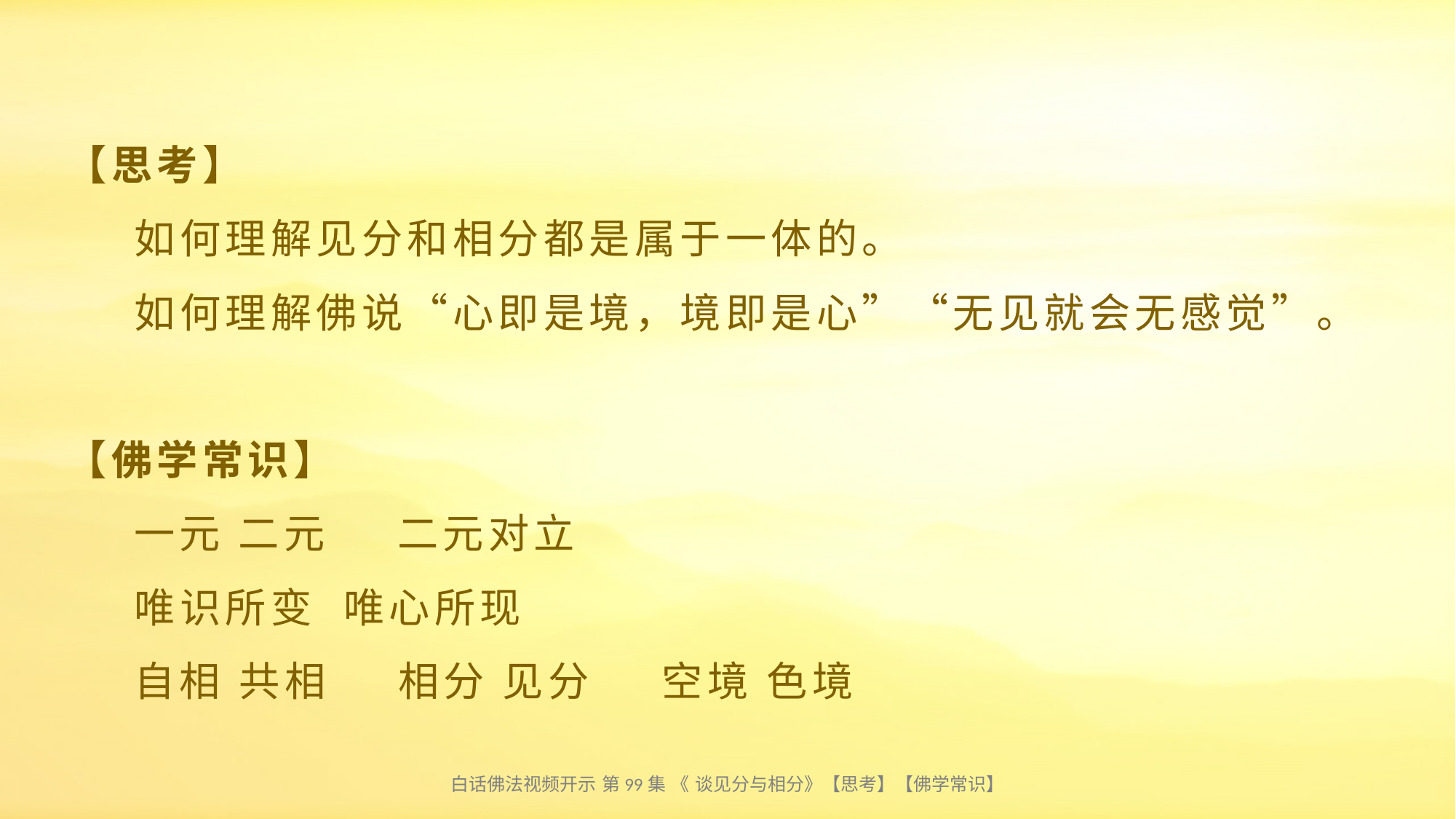

# 【思考】 如何理解见分和相分都是属于一体的。 如何理解佛说“心即是境，境即是心”“无见就会无感觉”。 【佛学常识】 一元 二元     二元对立 唯识所变  唯心所现 自相 共相     相分 见分     空境 色境
白话佛法视频开示 第99集 《 谈见分与相分》【思考】【佛学常识】